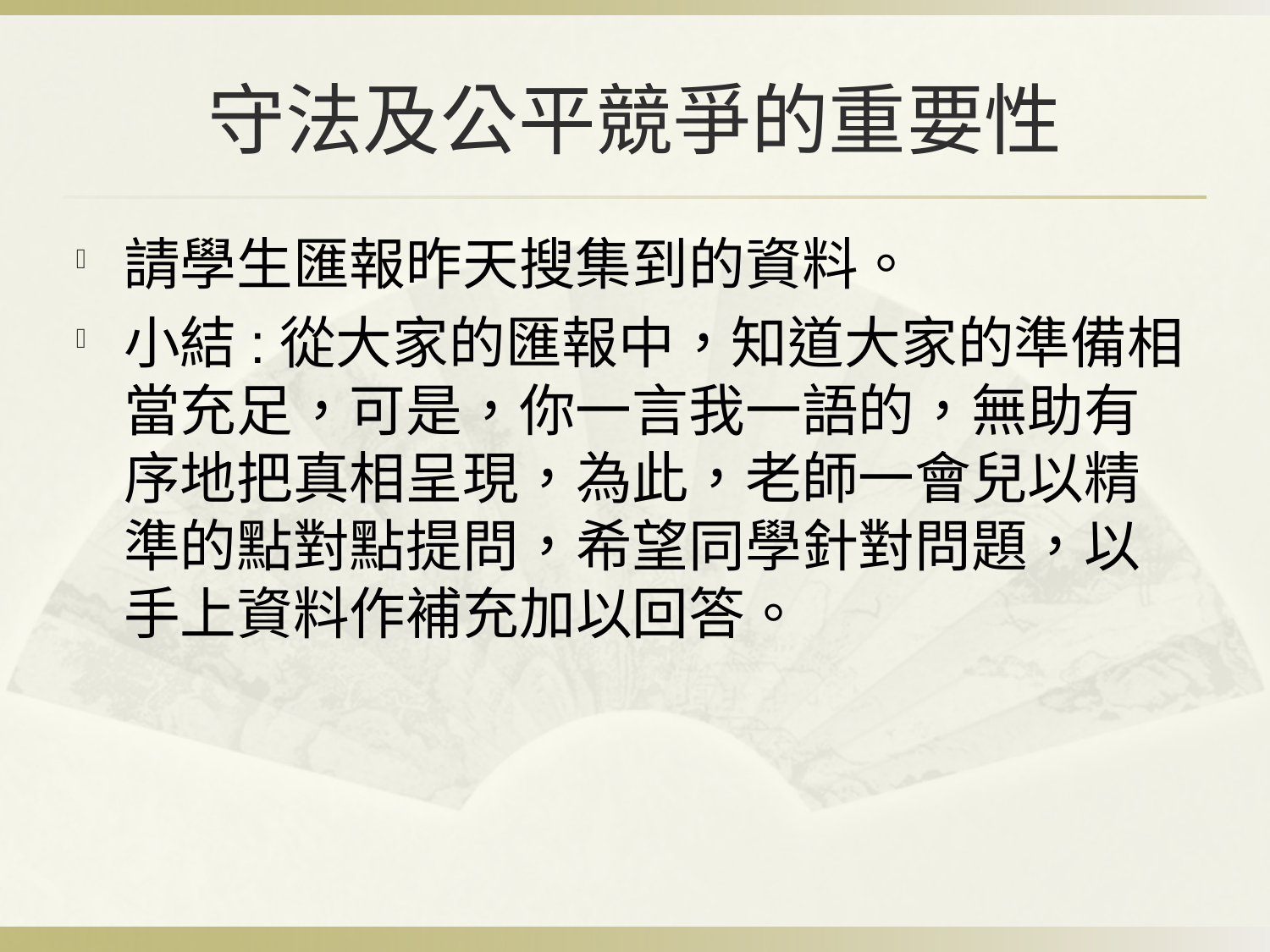

# 守法及公平競爭的重要性
請學生匯報昨天搜集到的資料。
小結:從大家的匯報中，知道大家的準備相當充足，可是，你一言我一語的，無助有序地把真相呈現，為此，老師一會兒以精準的點對點提問，希望同學針對問題，以手上資料作補充加以回答。